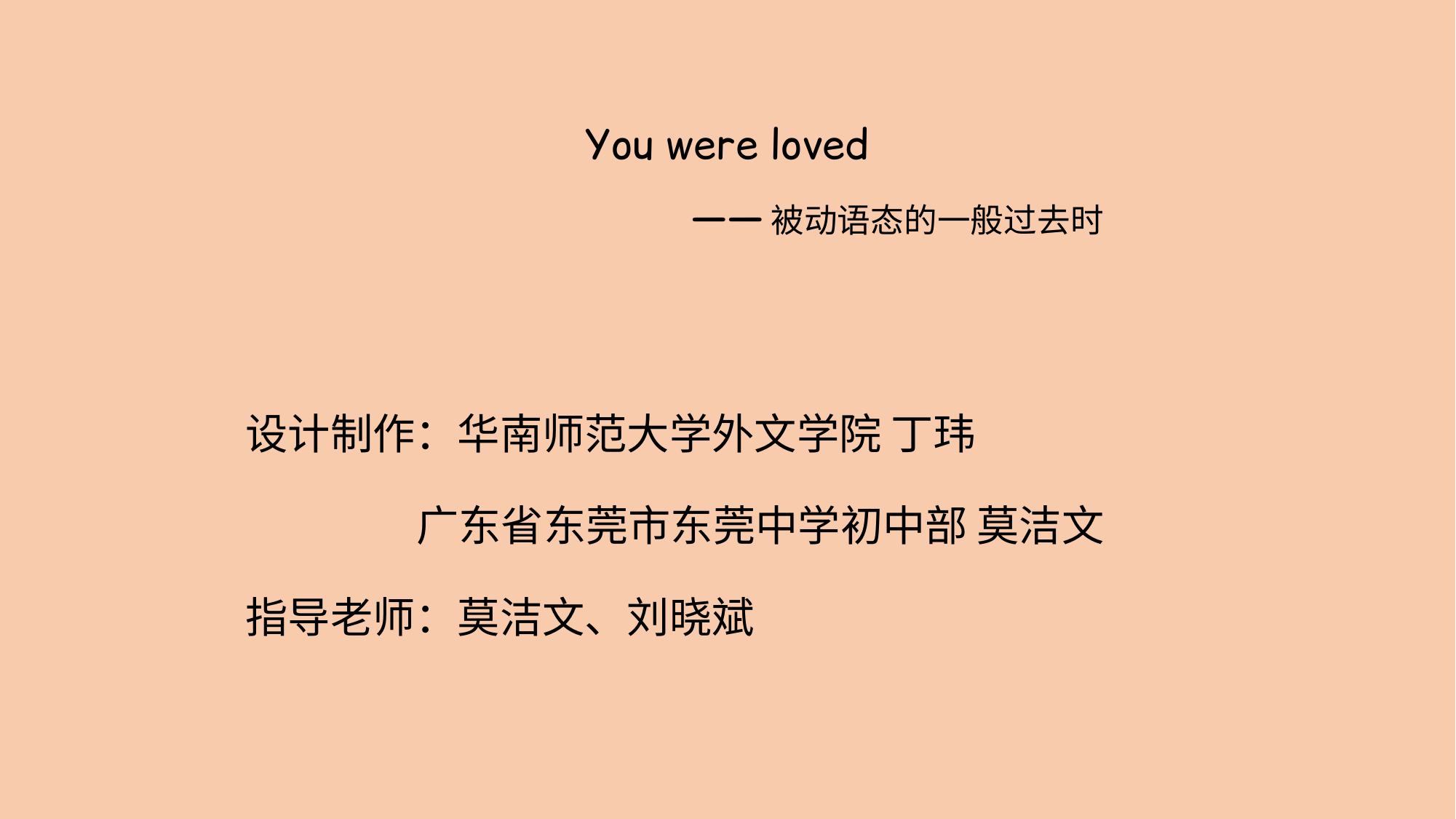

# You were loved ——被动语态的一般过去时
设计制作：华南师范大学外文学院 丁玮
                 广东省东莞市东莞中学初中部 莫洁文
指导老师：莫洁文、刘晓斌